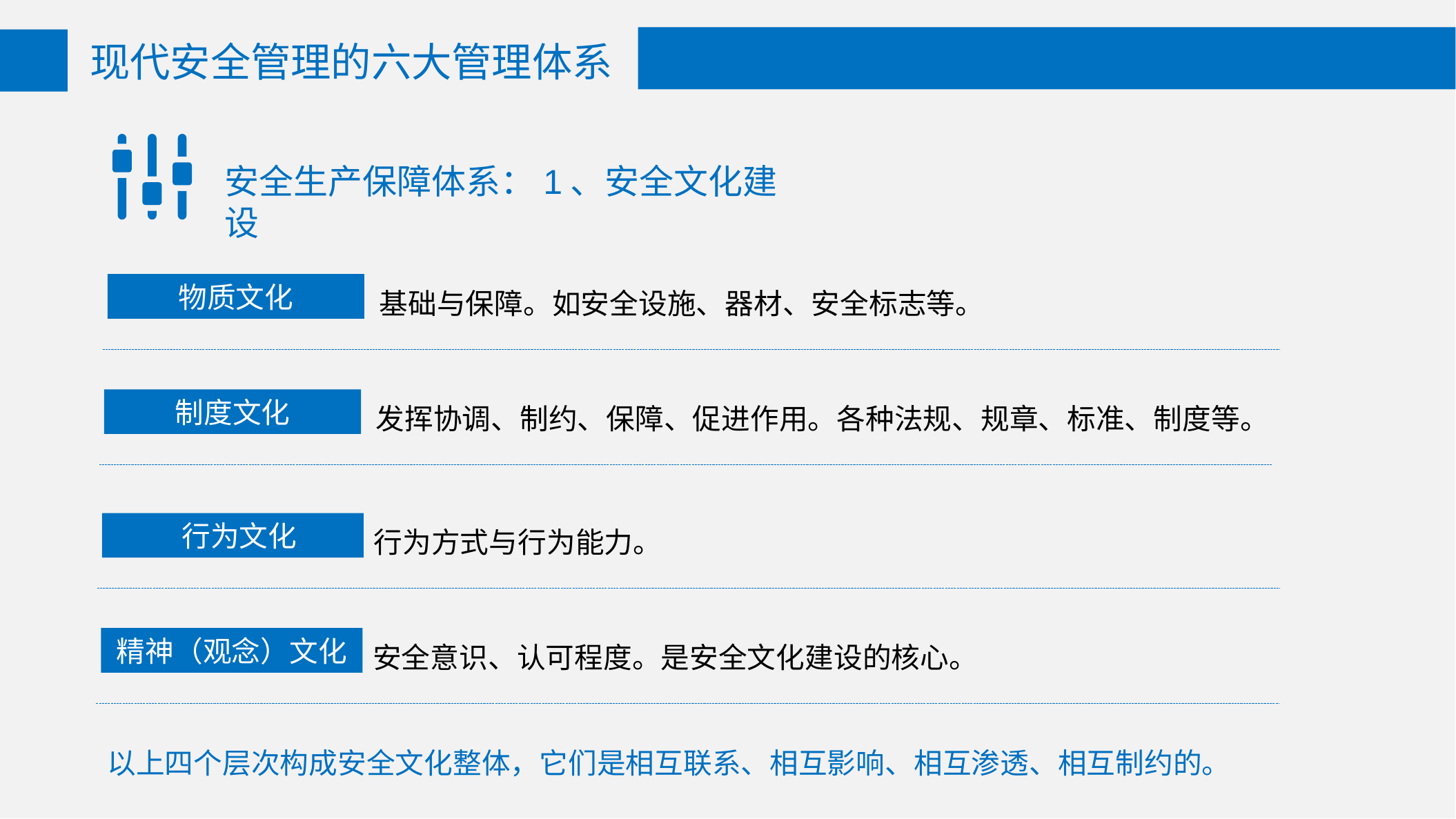

现代安全管理的六大管理体系

安全生产保障体系：1、安全文化建设
基础与保障。如安全设施、器材、安全标志等。
物质文化
发挥协调、制约、保障、促进作用。各种法规、规章、标准、制度等。
制度文化
行为方式与行为能力。
 行为文化
安全意识、认可程度。是安全文化建设的核心。
精神（观念）文化
以上四个层次构成安全文化整体，它们是相互联系、相互影响、相互渗透、相互制约的。